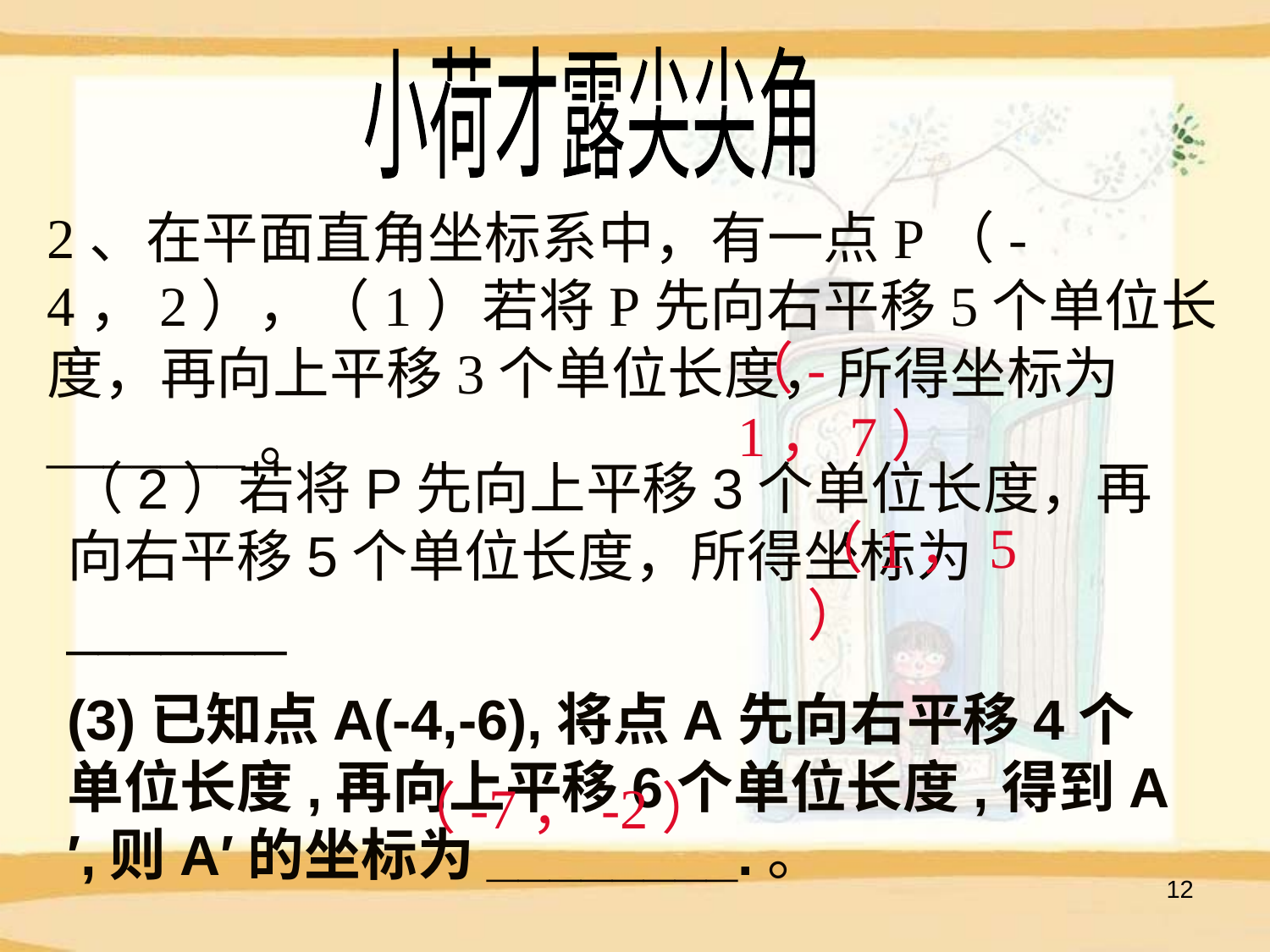

小荷才露尖尖角
2、在平面直角坐标系中，有一点P（-4，2），（1）若将P先向右平移5个单位长度，再向上平移3个单位长度，所得坐标为_______。
（-1，7）
（2）若将P先向上平移3个单位长度，再向右平移5个单位长度，所得坐标为_______
(3)已知点A(-4,-6),将点A先向右平移4个单位长度,再向上平移6个单位长度,得到A′,则A′的坐标为________.。
（1，5）
（-7，-2）

12